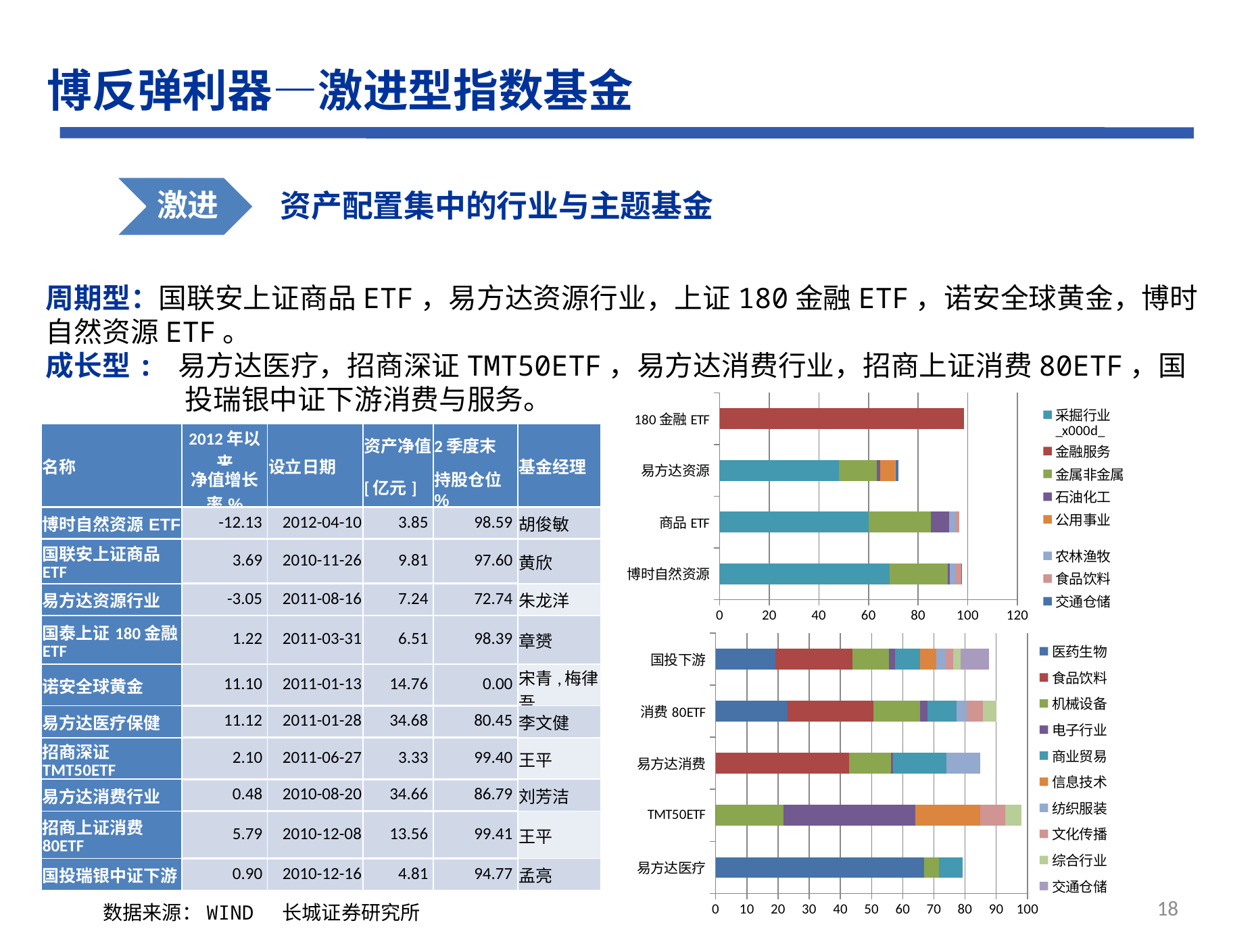

博反弹利器—激进型指数基金

激进
资产配置集中的行业与主题基金
周期型：国联安上证商品ETF，易方达资源行业，上证180金融ETF，诺安全球黄金，博时自然资源ETF。
成长型: 易方达医疗，招商深证TMT50ETF，易方达消费行业，招商上证消费80ETF，国投瑞银中证下游消费与服务。

### Chart

| Category | 采掘行业_x000d_ | 金融服务 | 金属非金属 | 石油化工 | 公用事业
 | 农林渔牧 | 食品饮料 | 交通仓储 |
|---|---|---|---|---|---|---|---|---|
| 博时自然资源 | 68.39 | None | 23.610000000000017 | 0.6600000000000008 | None | 2.3 | 2.3 | 0.34 |
| 商品ETF | 60.04829025268555 | 0.0 | 25.03765296936035 | 7.452100753784182 | 0.0 | 2.28252911567688 | 1.6558456420898438 | 0.0 |
| 易方达资源 | 48.17795181274414 | 0.0 | 15.077539443969735 | 1.427587270736694 | 5.91226053237915 | 0.0 | 0.2588543593883517 | 1.0696917772293069 |
| 180金融ETF | 0.0 | 98.38906860351561 | 0.0 | 0.0 | 0.0 | 0.0 | 0.0 | 0.0 |
| 名称 | 2012年以来 | 设立日期 | 资产净值 | 2季度末 | 基金经理 |
| --- | --- | --- | --- | --- | --- |
|  | 净值增长率% |  | [亿元] | 持股仓位% |  |
| 博时自然资源ETF | -12.13 | 2012-04-10 | 3.85 | 98.59 | 胡俊敏 |
| 国联安上证商品ETF | 3.69 | 2010-11-26 | 9.81 | 97.60 | 黄欣 |
| 易方达资源行业 | -3.05 | 2011-08-16 | 7.24 | 72.74 | 朱龙洋 |
| 国泰上证180金融ETF | 1.22 | 2011-03-31 | 6.51 | 98.39 | 章赟 |
| 诺安全球黄金 | 11.10 | 2011-01-13 | 14.76 | 0.00 | 宋青,梅律吾 |
| 易方达医疗保健 | 11.12 | 2011-01-28 | 34.68 | 80.45 | 李文健 |
| 招商深证TMT50ETF | 2.10 | 2011-06-27 | 3.33 | 99.40 | 王平 |
| 易方达消费行业 | 0.48 | 2010-08-20 | 34.66 | 86.79 | 刘芳洁 |
| 招商上证消费80ETF | 5.79 | 2010-12-08 | 13.56 | 99.41 | 王平 |
| 国投瑞银中证下游 | 0.90 | 2010-12-16 | 4.81 | 94.77 | 孟亮 |

### Chart

| Category | 医药生物 | 食品饮料 | 机械设备 | 电子行业 | 商业贸易 | 信息技术 | 纺织服装 | 文化传播 | 综合行业 | 交通仓储 |
|---|---|---|---|---|---|---|---|---|---|---|
| 易方达医疗 | 66.81585693359357 | 0.0 | 4.838410854339592 | 0.0 | 7.509984016418444 | 0.0 | 0.0 | 0.0 | 0.0 | 0.0 |
| TMT50ETF | 0.0 | 0.0 | 21.791893005371087 | 42.20450592041016 | 0.0 | 20.895790100097656 | 0.0 | 7.893032550811768 | 5.1982307434082005 | 0.0 |
| 易方达消费 | 0.12357214838266387 | 42.60127639770508 | 13.491808891296387 | 0.7274724841117859 | 17.02675437927246 | 0.0 | 10.924003601074219 | 0.0 | 0.0 | 0.0 |
| 消费80ETF | 22.96546936035152 | 27.674238204956055 | 14.87089538574219 | 2.4822661876678467 | 9.184497833251957 | 0.0 | 3.2620422840118377 | 5.205130100250244 | 4.5255742073058896 | 0.0 |
| 国投下游 | 19.228406906127862 | 24.575531005859347 | 11.712888717651367 | 2.1167049407958984 | 7.949701309204113 | 5.184601783752441 | 3.013593673706055 | 2.3063547611236572 | 2.4277524948120117 | 9.250103950500488 |
18
数据来源：WIND  长城证券研究所